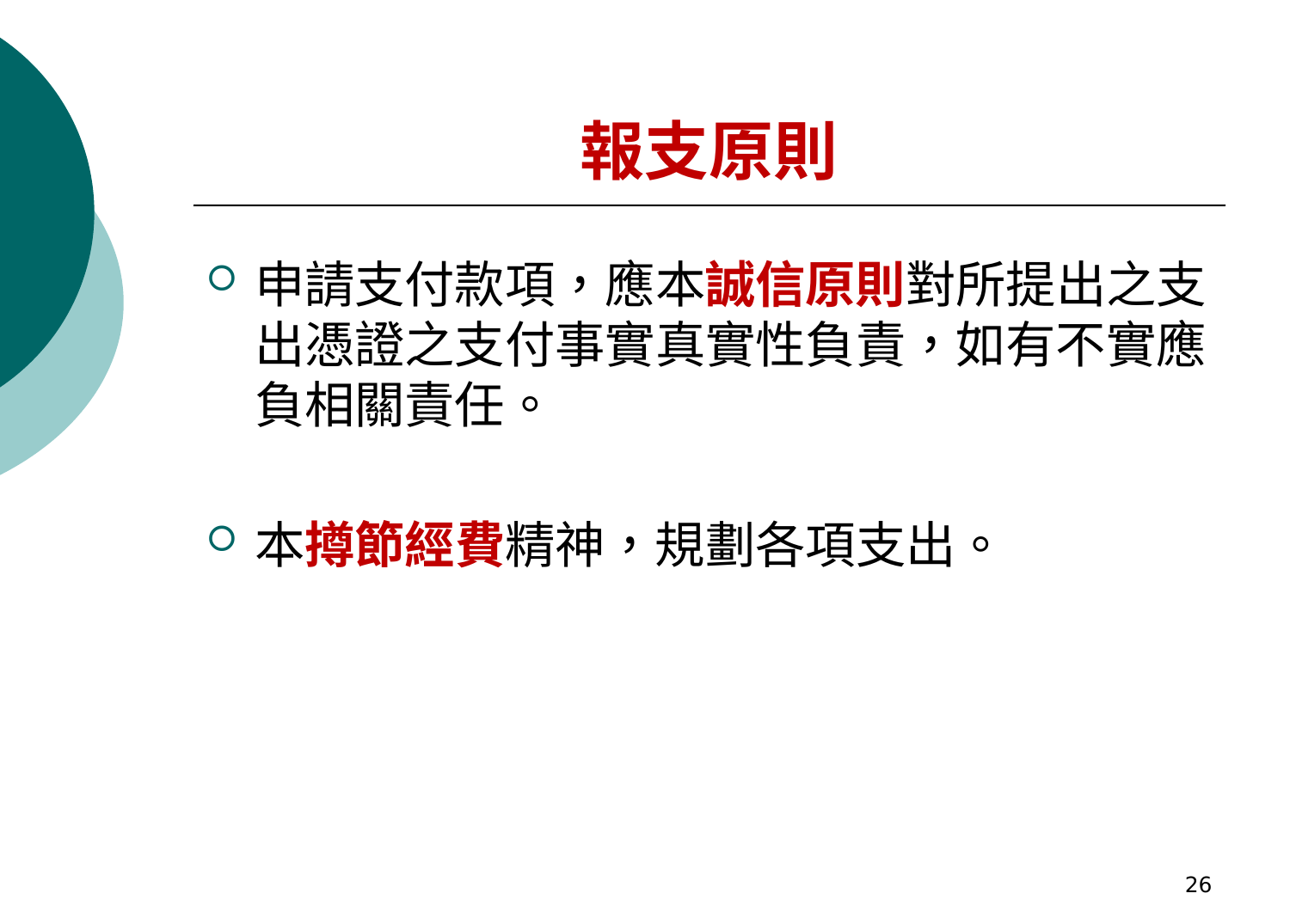

# 報支原則
申請支付款項，應本誠信原則對所提出之支出憑證之支付事實真實性負責，如有不實應負相關責任。

本撙節經費精神，規劃各項支出。

26